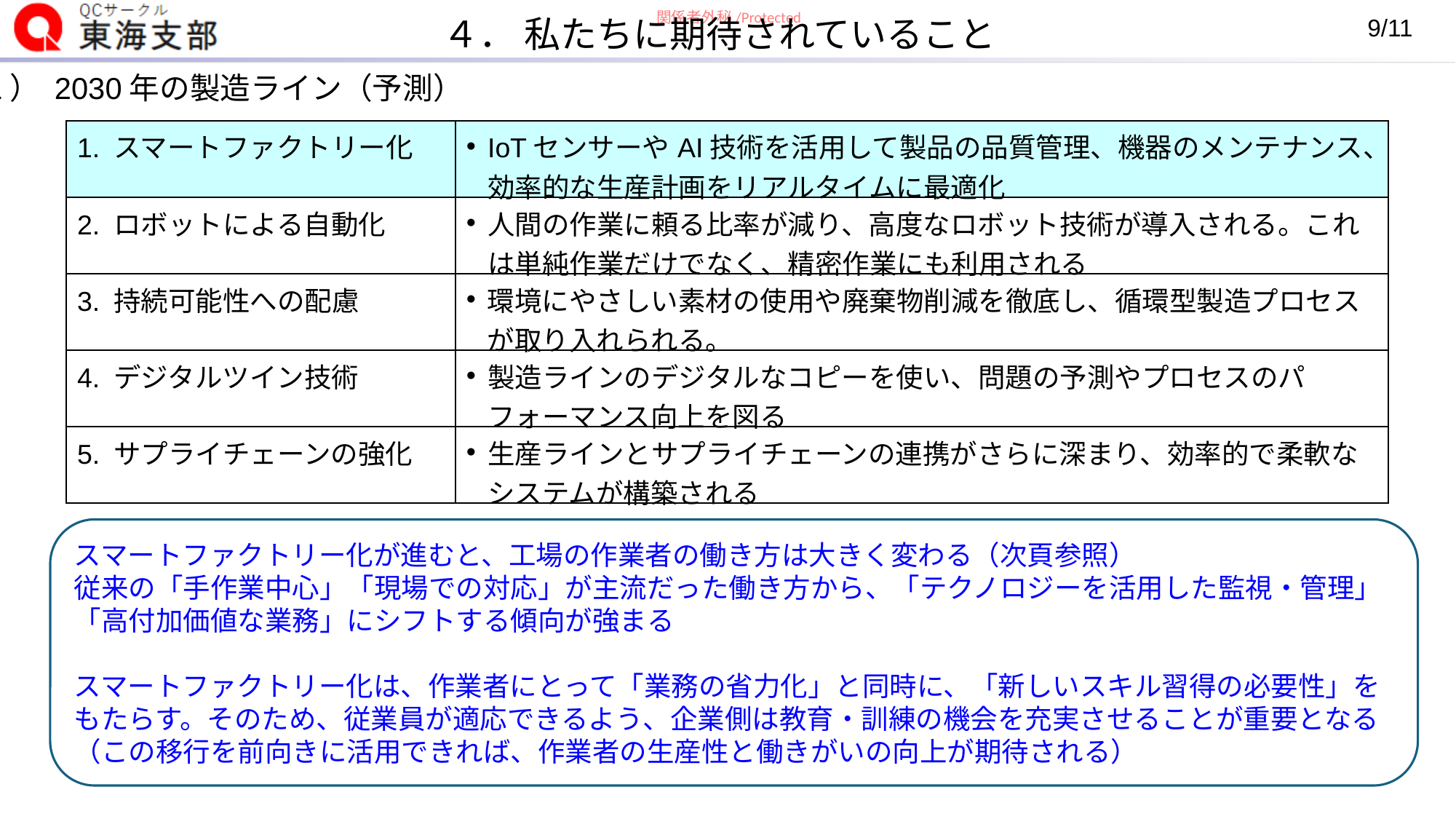

４． 私たちに期待されていること
9/11
1） 2030年の製造ライン（予測）
| 1. スマートファクトリー化 | IoTセンサーやAI技術を活用して製品の品質管理、機器のメンテナンス、効率的な生産計画をリアルタイムに最適化 |
| --- | --- |
| 2. ロボットによる自動化 | 人間の作業に頼る比率が減り、高度なロボット技術が導入される。これは単純作業だけでなく、精密作業にも利用される |
| 3. 持続可能性への配慮 | 環境にやさしい素材の使用や廃棄物削減を徹底し、循環型製造プロセスが取り入れられる。 |
| 4. デジタルツイン技術 | 製造ラインのデジタルなコピーを使い、問題の予測やプロセスのパフォーマンス向上を図る |
| 5. サプライチェーンの強化 | 生産ラインとサプライチェーンの連携がさらに深まり、効率的で柔軟なシステムが構築される |
スマートファクトリー化が進むと、工場の作業者の働き方は大きく変わる（次頁参照）
従来の「手作業中心」「現場での対応」が主流だった働き方から、「テクノロジーを活用した監視・管理」
「高付加価値な業務」にシフトする傾向が強まる

スマートファクトリー化は、作業者にとって「業務の省力化」と同時に、「新しいスキル習得の必要性」を
もたらす。そのため、従業員が適応できるよう、企業側は教育・訓練の機会を充実させることが重要となる
（この移行を前向きに活用できれば、作業者の生産性と働きがいの向上が期待される）